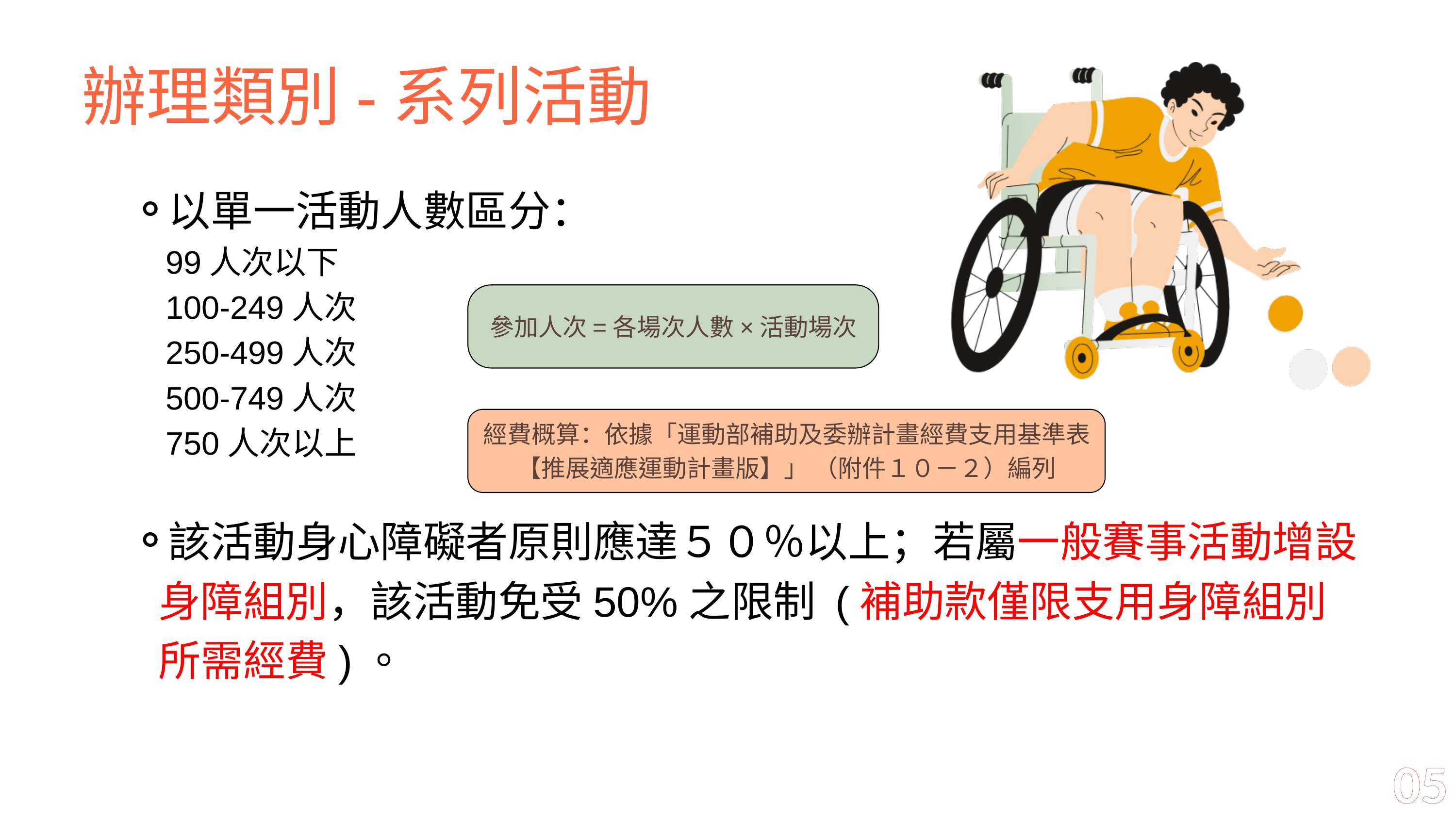

辦理類別-系列活動

以單一活動人數區分：
     99人次以下
     100-249人次
     250-499人次
     500-749人次
     750人次以上

該活動身心障礙者原則應達５０％以上；若屬一般賽事活動增設身障組別，該活動免受50%之限制 (補助款僅限支用身障組別所需經費)。

參加人次=各場次人數×活動場次

經費概算：依據「運動部補助及委辦計畫經費支用基準表 【推展適應運動計畫版】」 （附件１０－２）編列

05